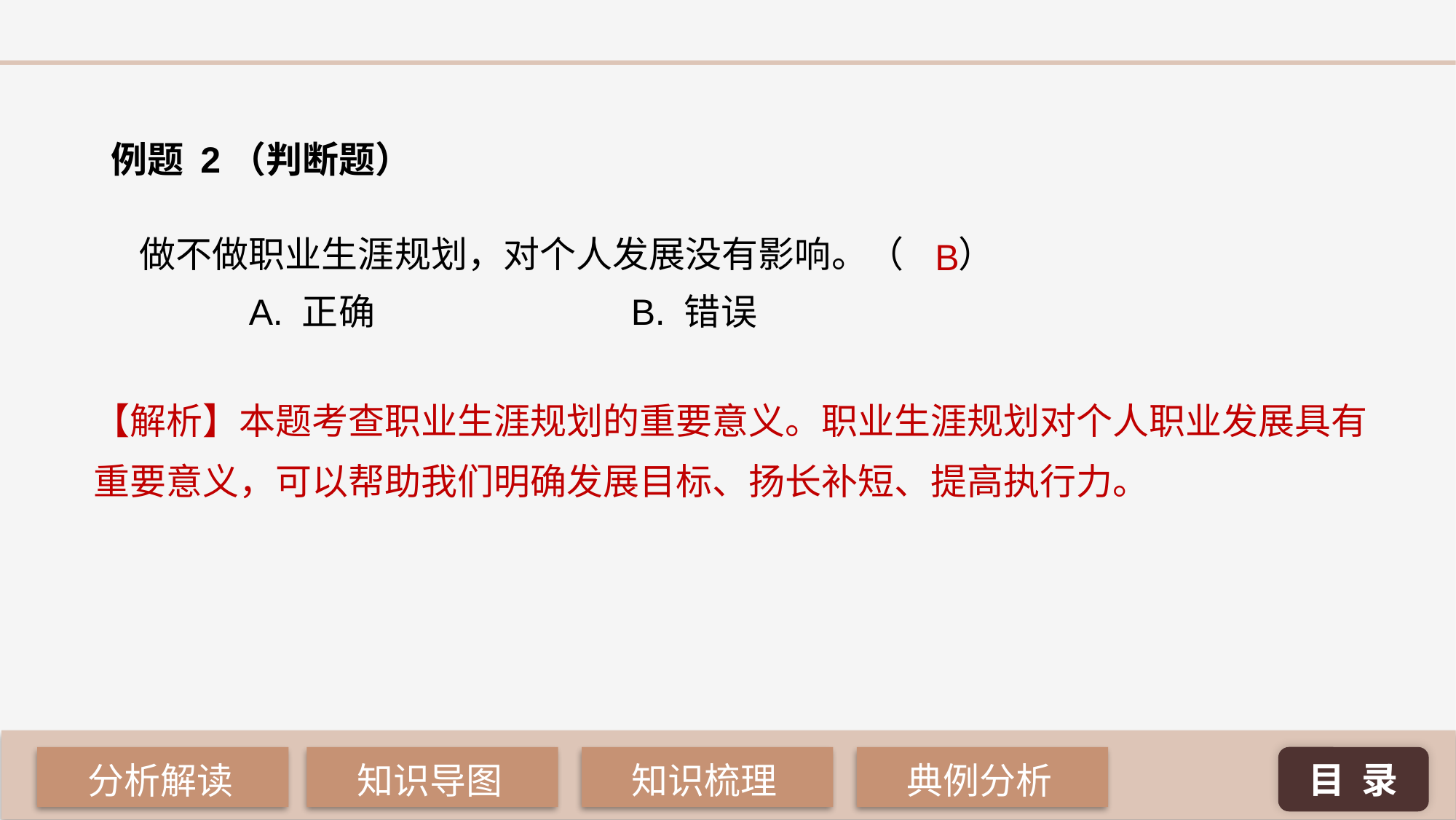

例题 2（判断题）
做不做职业生涯规划，对个人发展没有影响。（ 	）
A. 正确 			B. 错误
B
【解析】本题考查职业生涯规划的重要意义。职业生涯规划对个人职业发展具有重要意义，可以帮助我们明确发展目标、扬长补短、提高执行力。